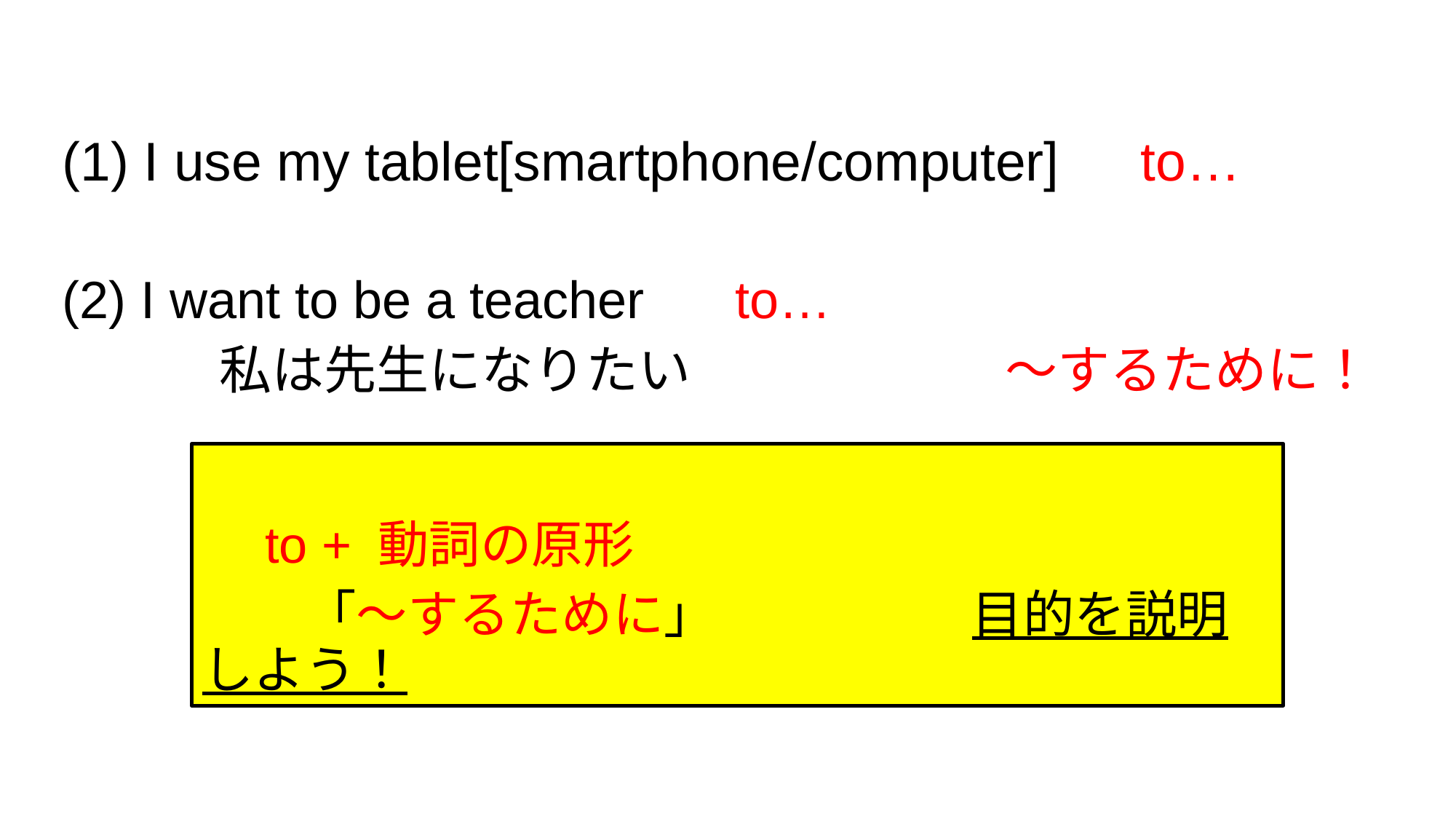

(1) I use my tablet[smartphone/computer]　to…
(2) I want to be a teacher 　to…
　　　私は先生になりたい　　　　　　～するために！

　to + 動詞の原形
　　「～するために」　　　　　目的を説明しよう！